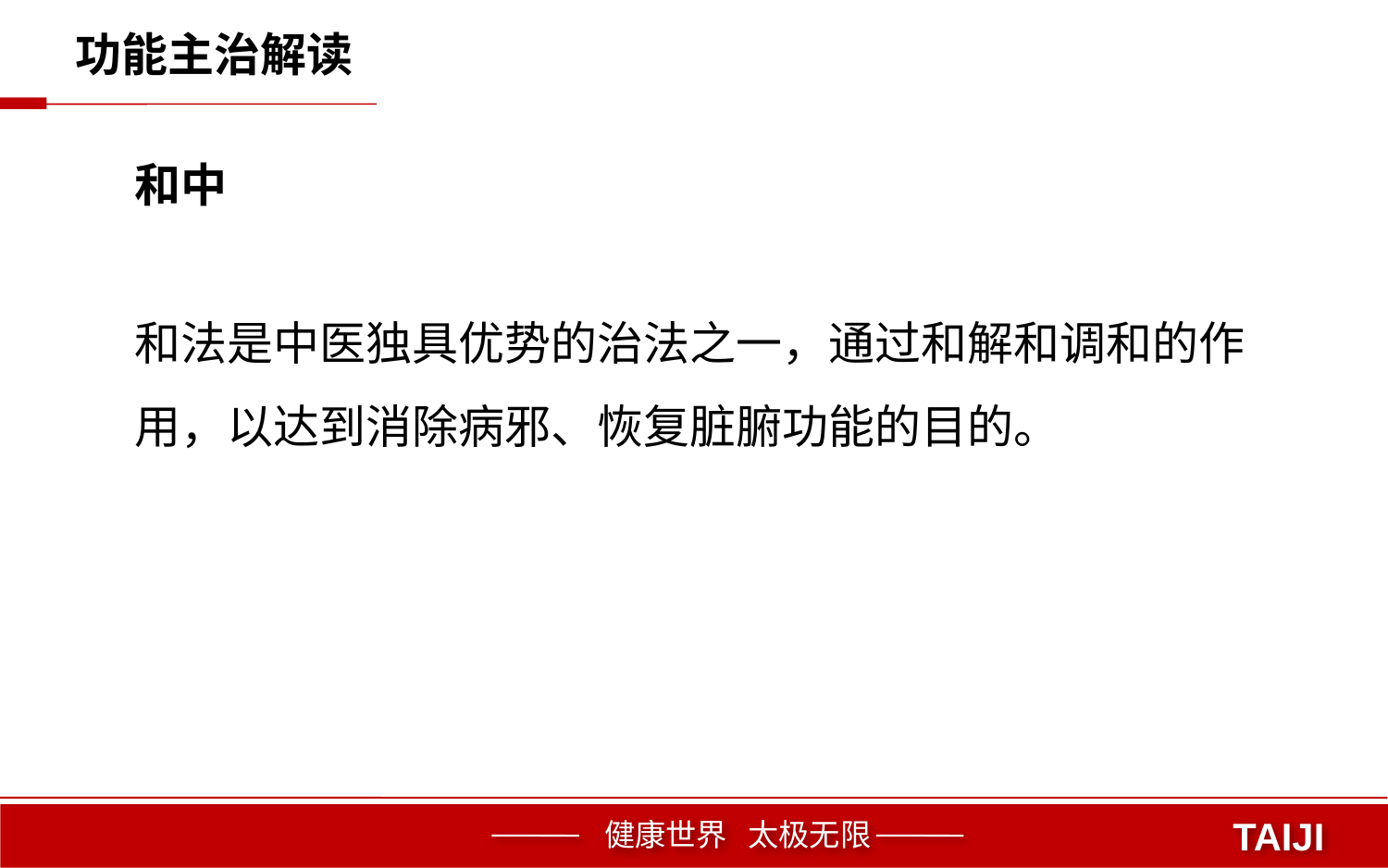

功能主治解读
和中
和法是中医独具优势的治法之一，通过和解和调和的作用，以达到消除病邪、恢复脏腑功能的目的。